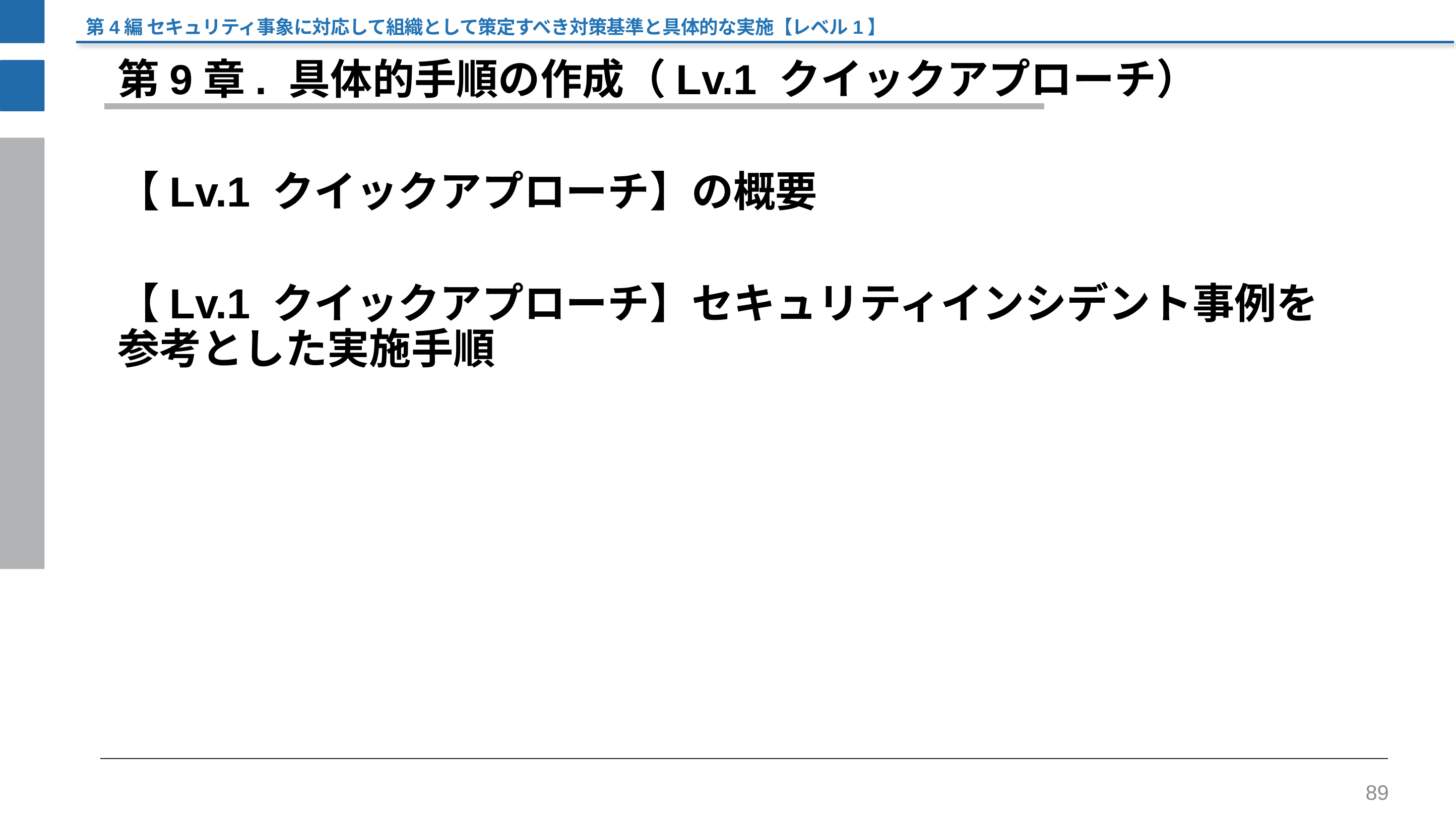

第4編 セキュリティ事象に対応して組織として策定すべき対策基準と具体的な実施【レベル1】
第9章. 具体的手順の作成（Lv.1 クイックアプローチ）
【Lv.1 クイックアプローチ】の概要

【Lv.1 クイックアプローチ】セキュリティインシデント事例を参考とした実施手順
89